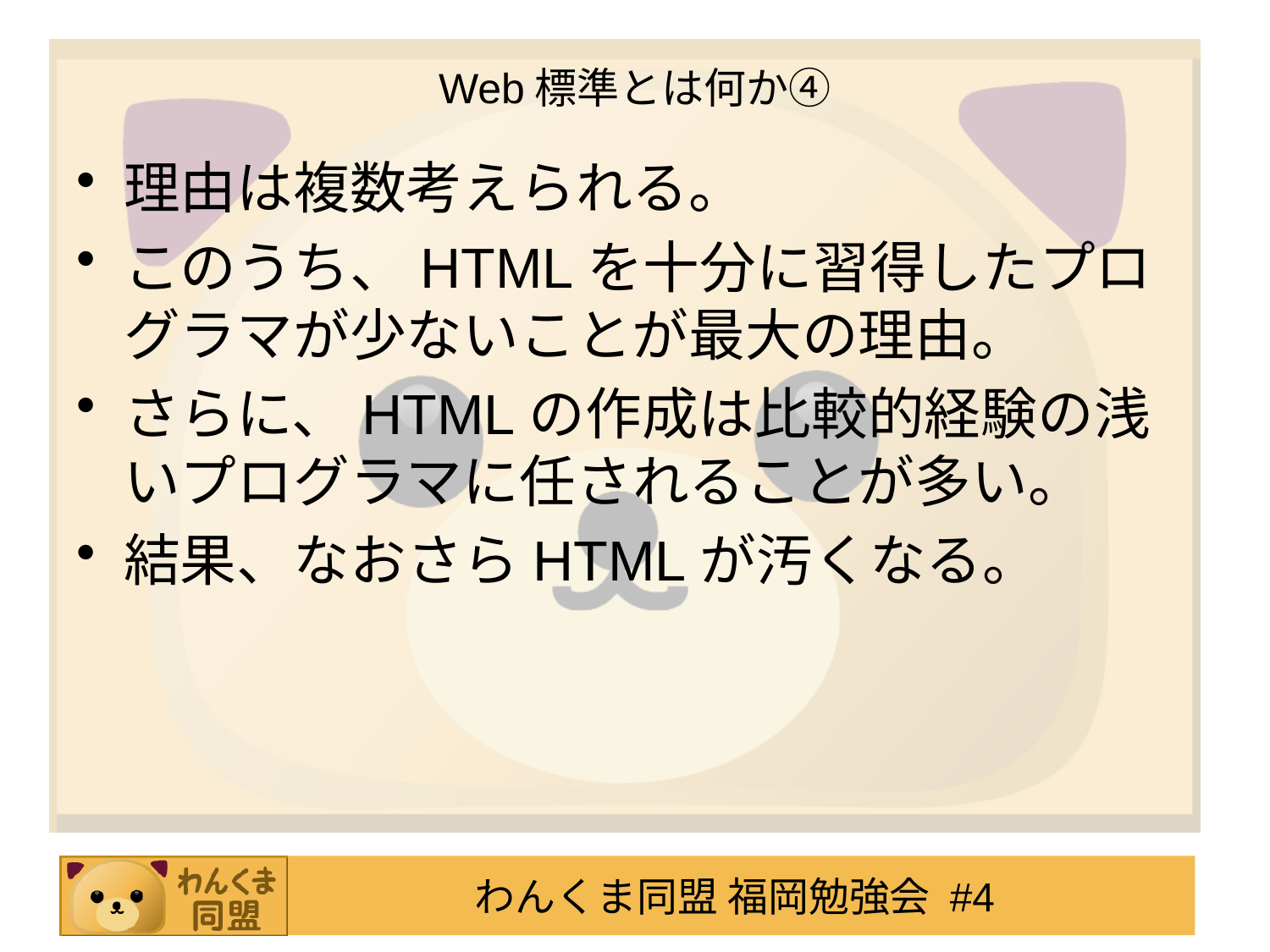

# Web標準とは何か④
理由は複数考えられる。
このうち、HTMLを十分に習得したプログラマが少ないことが最大の理由。
さらに、HTMLの作成は比較的経験の浅いプログラマに任されることが多い。
結果、なおさらHTMLが汚くなる。